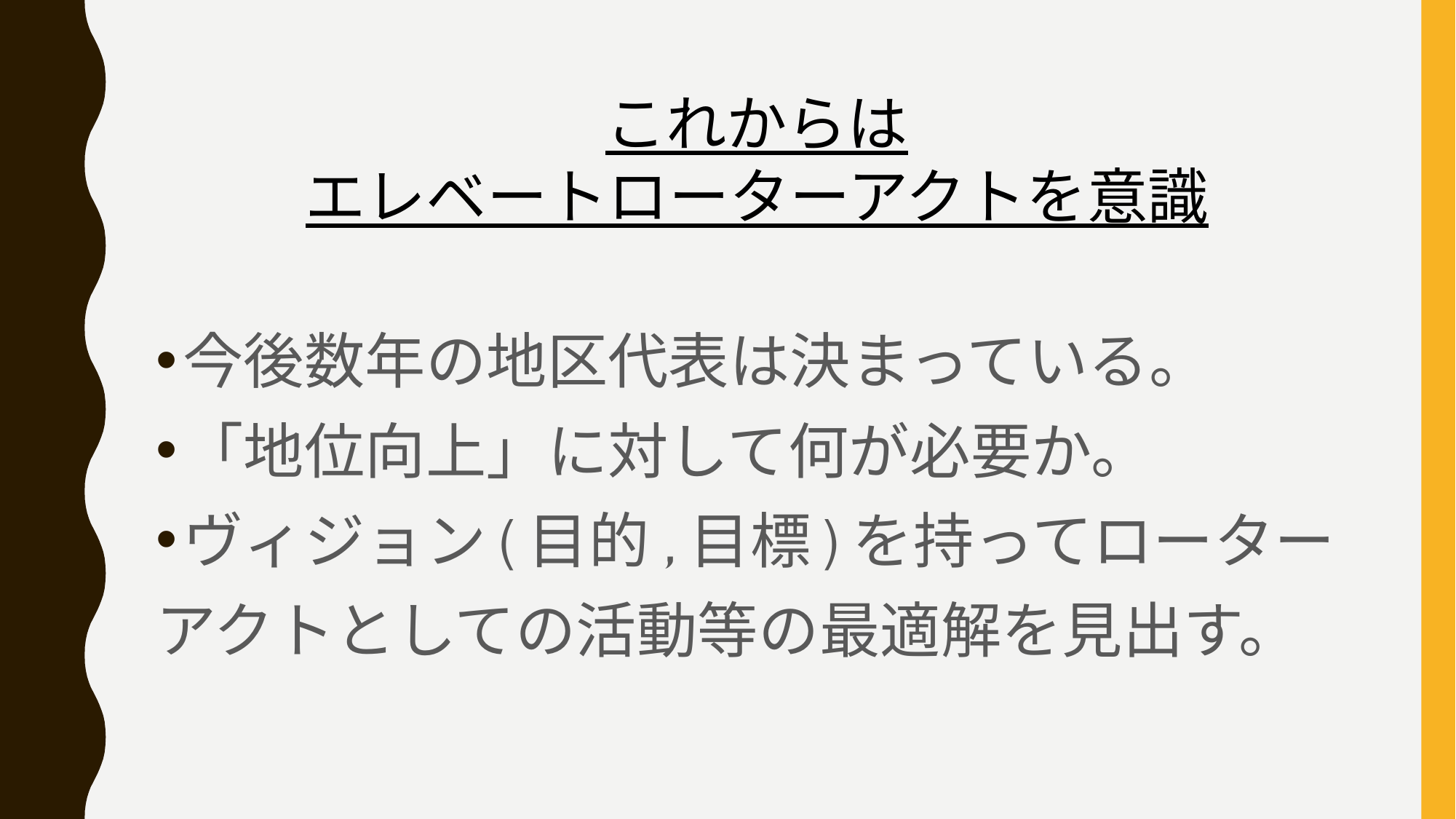

これからは
エレベートローターアクトを意識
今後数年の地区代表は決まっている。
「地位向上」に対して何が必要か。
ヴィジョン(目的,目標)を持ってローター
アクトとしての活動等の最適解を見出す。